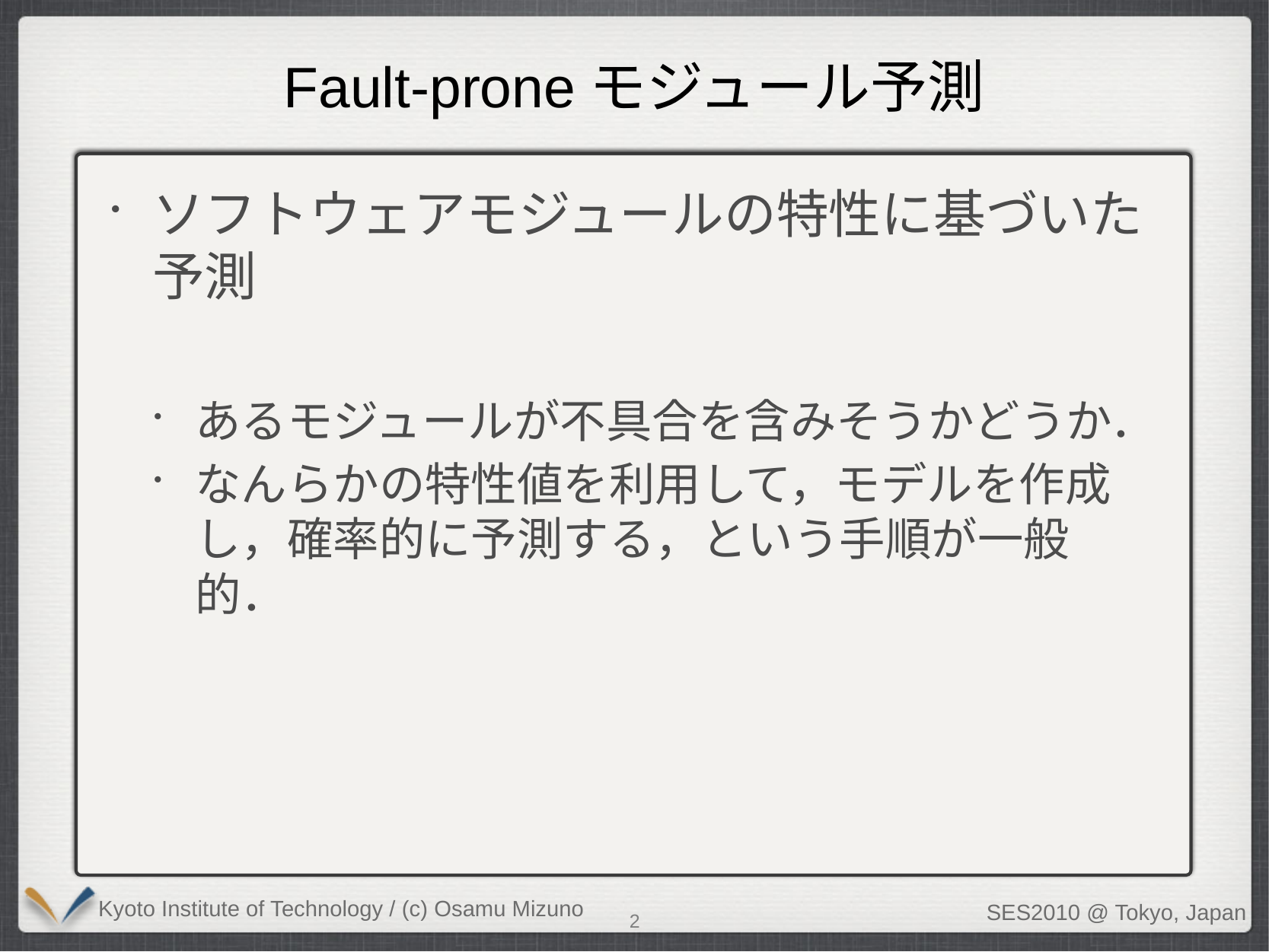

# Fault-proneモジュール予測
ソフトウェアモジュールの特性に基づいた予測

あるモジュールが不具合を含みそうかどうか．
なんらかの特性値を利用して，モデルを作成し，確率的に予測する，という手順が一般的．

2